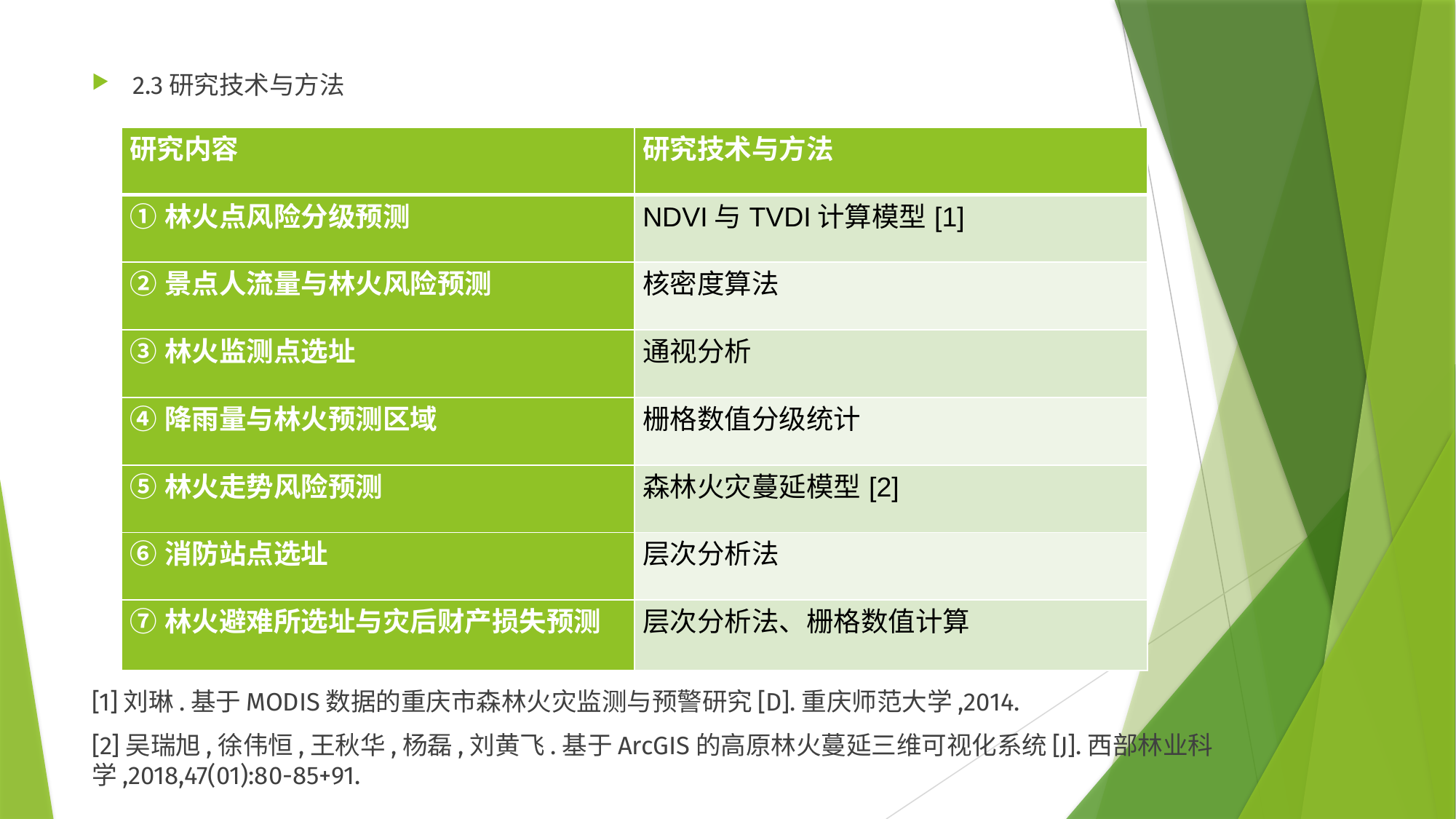

2.3研究技术与方法

[1]刘琳.基于MODIS数据的重庆市森林火灾监测与预警研究[D].重庆师范大学,2014.
[2]吴瑞旭,徐伟恒,王秋华,杨磊,刘黄飞.基于ArcGIS的高原林火蔓延三维可视化系统[J].西部林业科学,2018,47(01):80-85+91.

| 研究内容 | 研究技术与方法 |
| --- | --- |
| ①林火点风险分级预测 | NDVI与TVDI计算模型[1] |
| ②景点人流量与林火风险预测 | 核密度算法 |
| ③林火监测点选址 | 通视分析 |
| ④降雨量与林火预测区域 | 栅格数值分级统计 |
| ⑤林火走势风险预测 | 森林火灾蔓延模型[2] |
| ⑥消防站点选址 | 层次分析法 |
| ⑦林火避难所选址与灾后财产损失预测 | 层次分析法、栅格数值计算 |